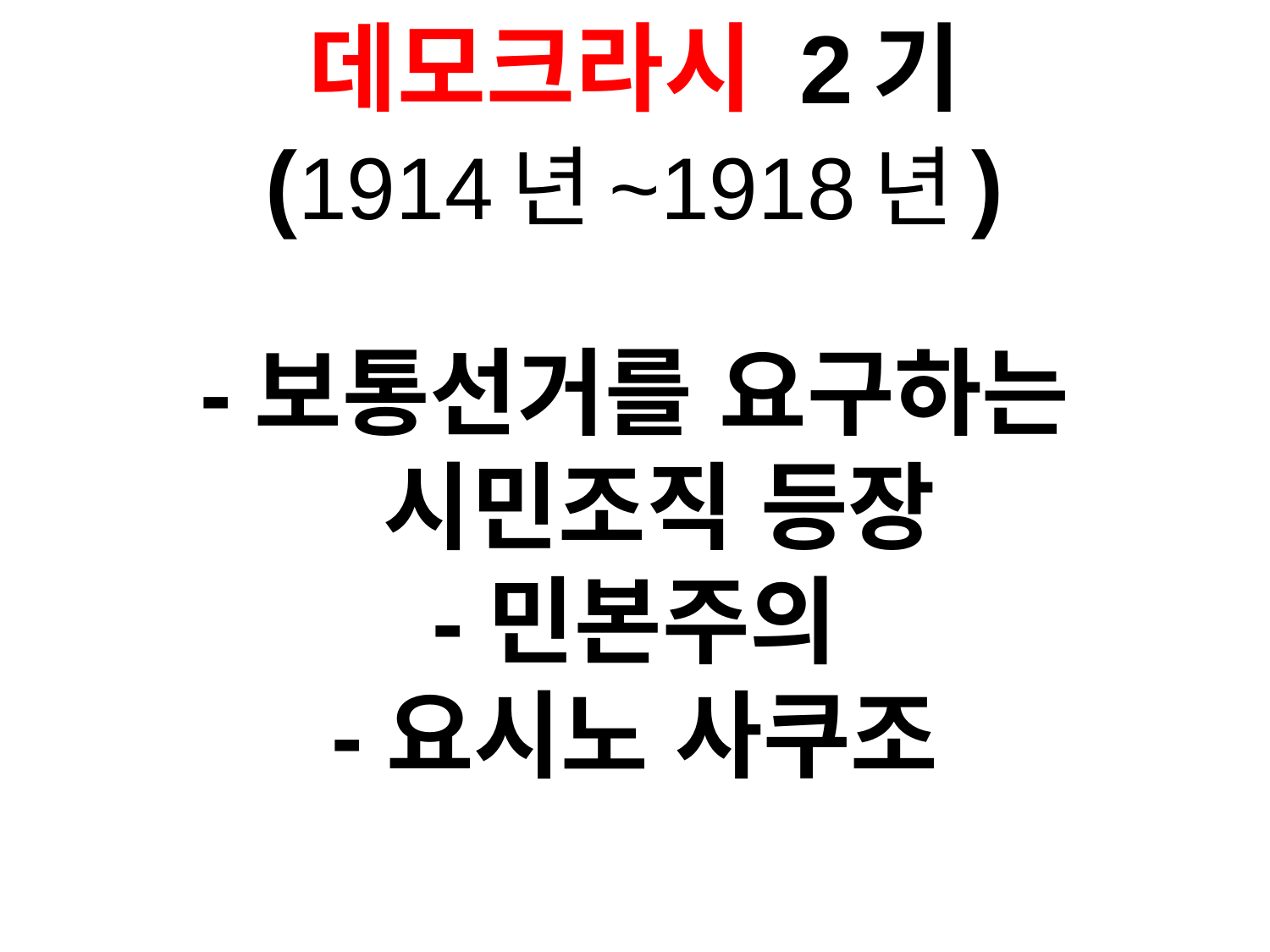

# 데모크라시 2기 (1914년~1918년)
-보통선거를 요구하는
 시민조직 등장
-민본주의
-요시노 사쿠조